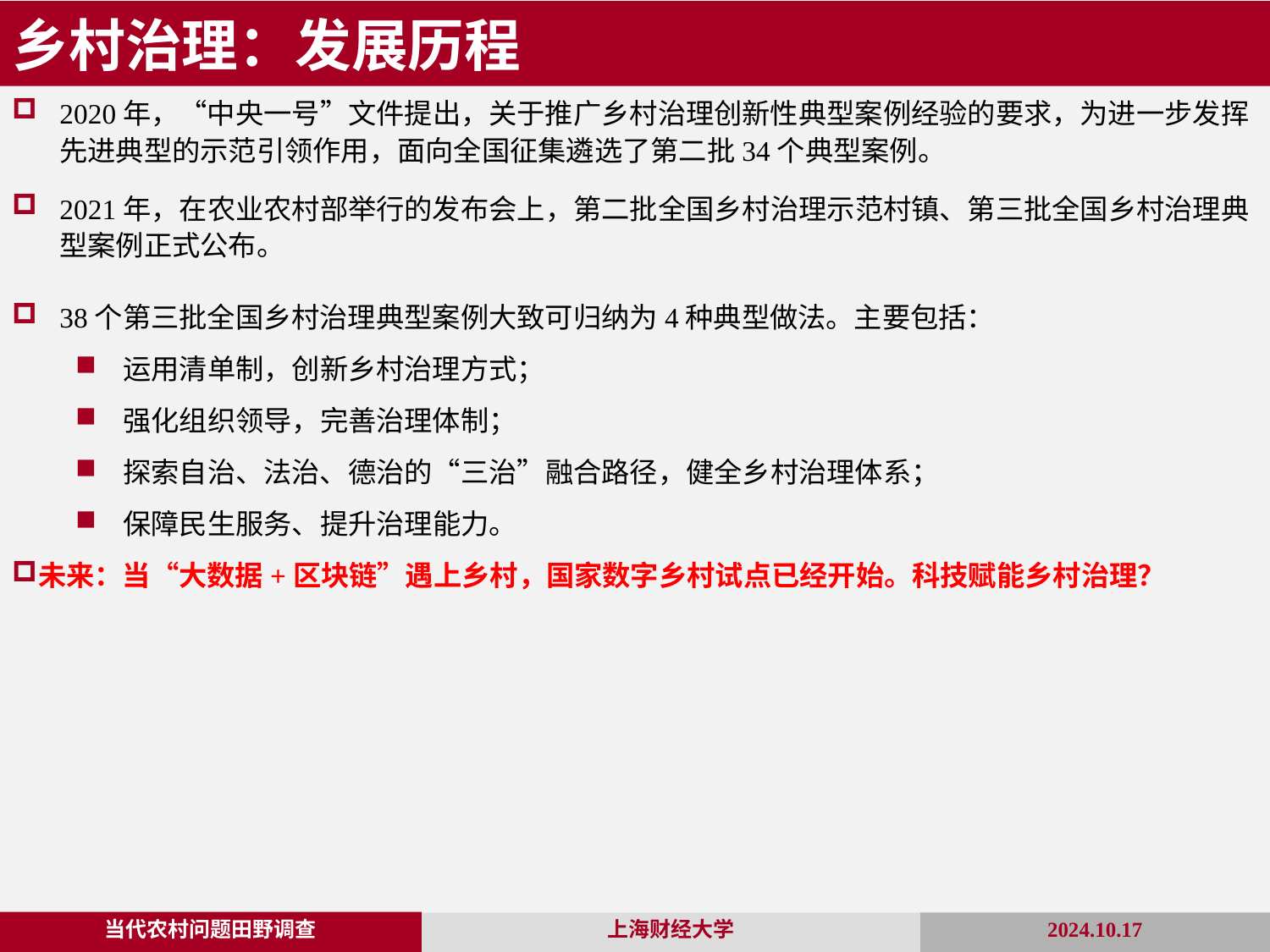

乡村治理：发展历程
2020年，“中央一号”文件提出，关于推广乡村治理创新性典型案例经验的要求，为进一步发挥先进典型的示范引领作用，面向全国征集遴选了第二批34个典型案例。
2021年，在农业农村部举行的发布会上，第二批全国乡村治理示范村镇、第三批全国乡村治理典型案例正式公布。
38个第三批全国乡村治理典型案例大致可归纳为4种典型做法。主要包括：
运用清单制，创新乡村治理方式；
强化组织领导，完善治理体制；
探索自治、法治、德治的“三治”融合路径，健全乡村治理体系；
保障民生服务、提升治理能力。
未来：当“大数据+区块链”遇上乡村，国家数字乡村试点已经开始。科技赋能乡村治理？
当代农村问题田野调查
2024.10.17
上海财经大学